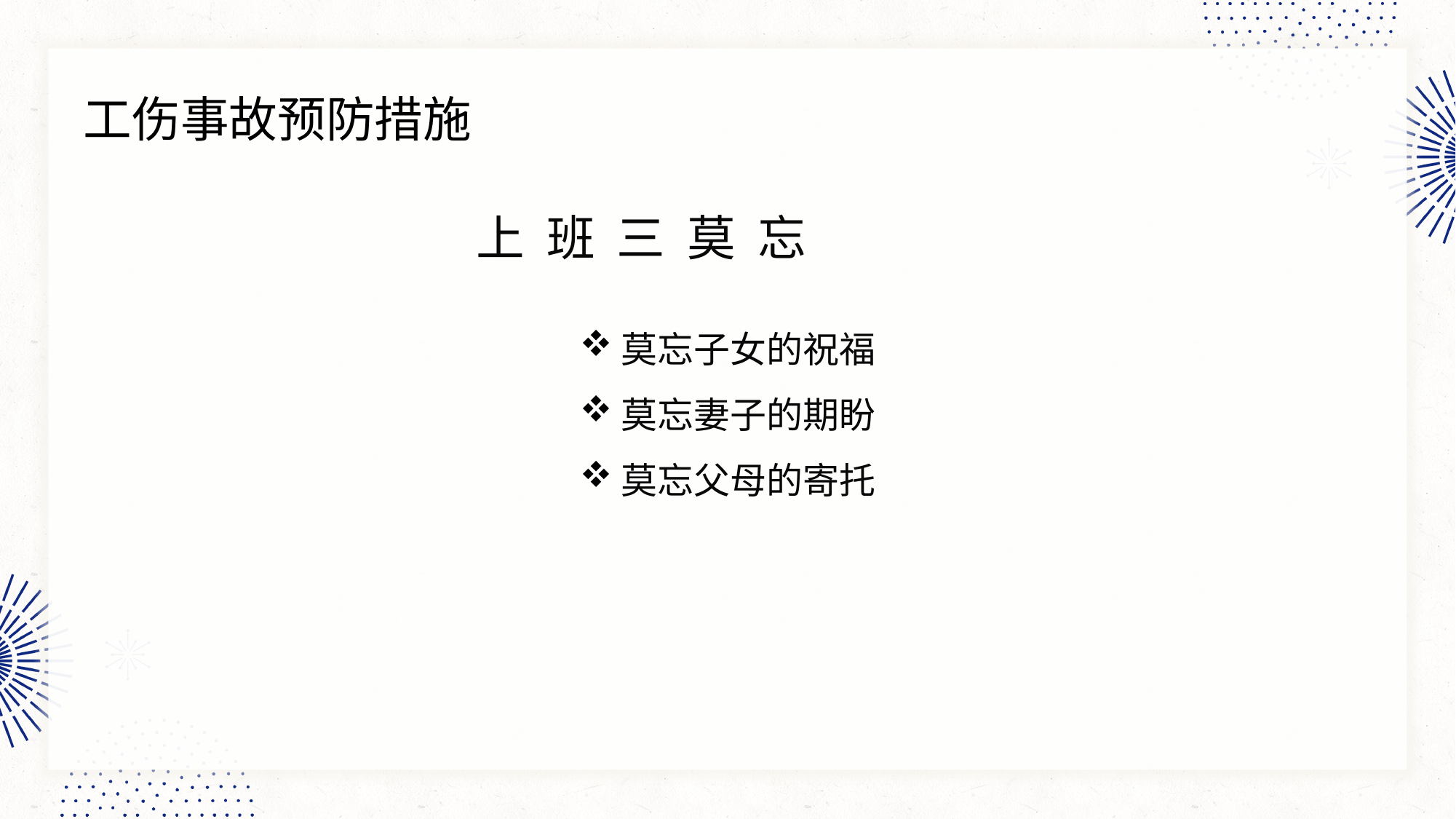

工伤事故预防措施
上  班  三  莫  忘
莫忘子女的祝福
莫忘妻子的期盼
莫忘父母的寄托